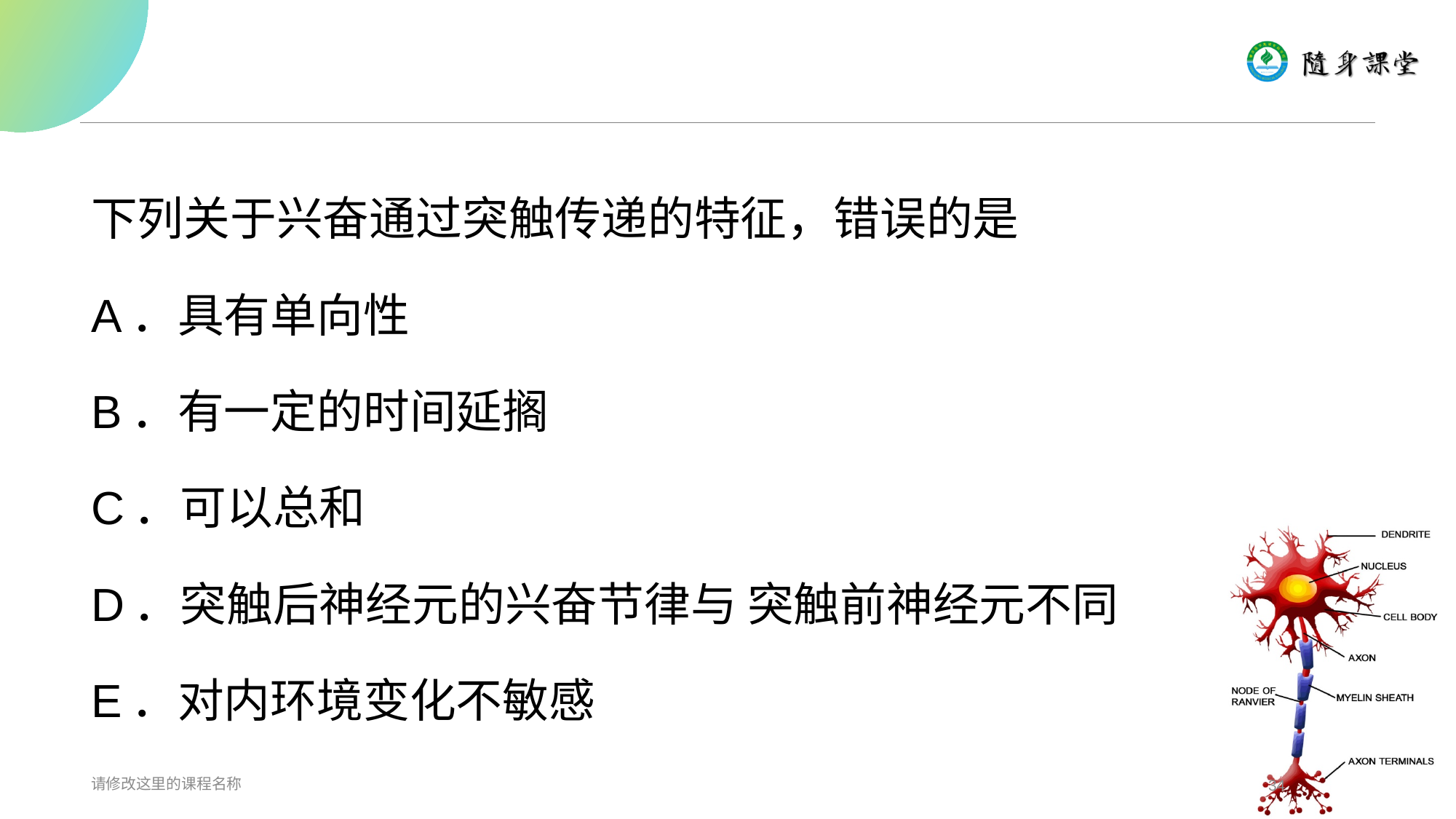

#
下列关于兴奋通过突触传递的特征，错误的是
A．具有单向性
B．有一定的时间延搁
C．可以总和
D．突触后神经元的兴奋节律与 突触前神经元不同
E．对内环境变化不敏感
请修改这里的课程名称
34